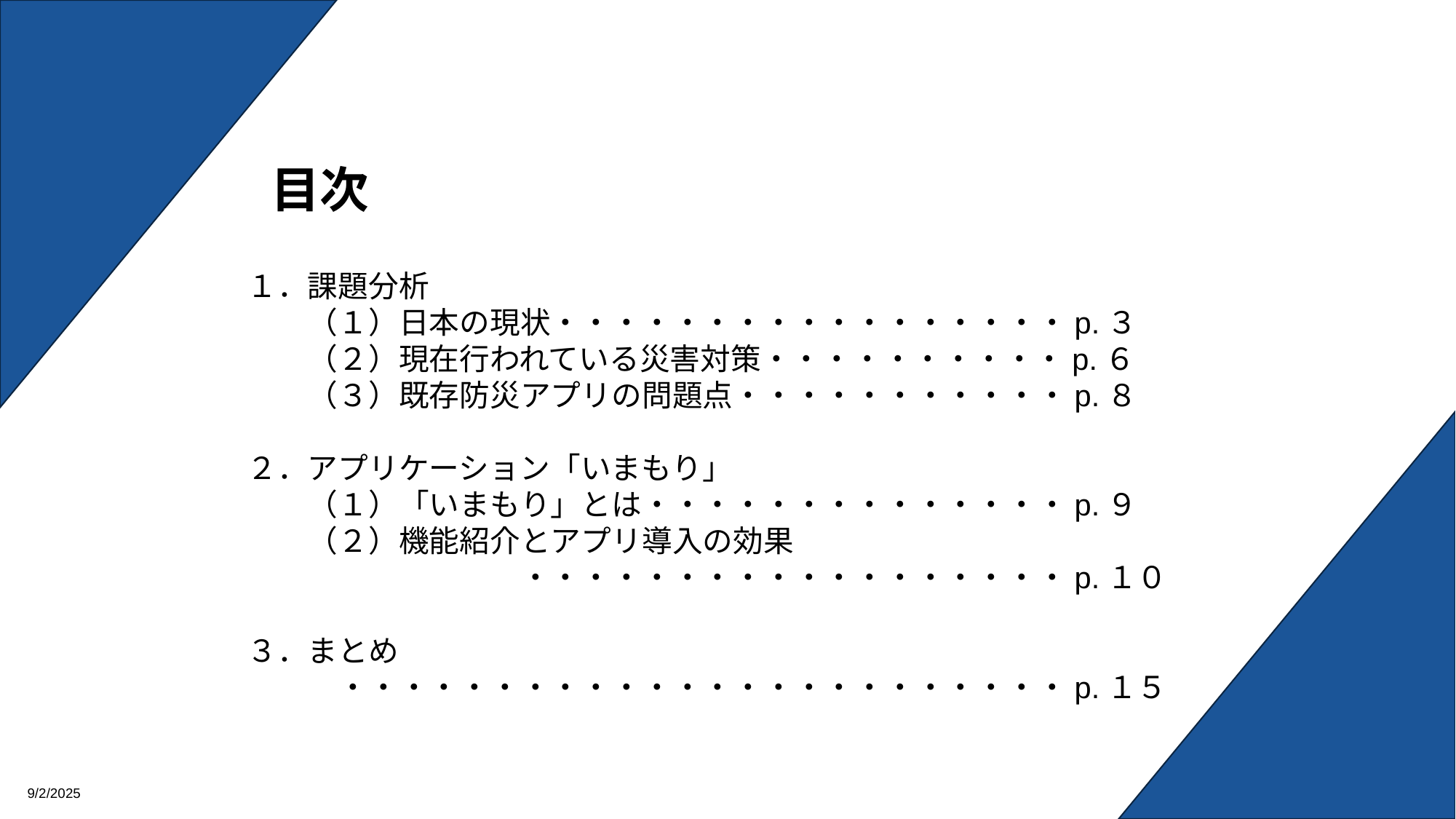

# 目次
１．課題分析
　　（１）日本の現状・・・・・・・・・・・・・・・・・p.３
　　（２）現在行われている災害対策・・・・・・・・・・p.６
　　（３）既存防災アプリの問題点・・・・・・・・・・・p.８

２．アプリケーション「いまもり」
　　（１）「いまもり」とは・・・・・・・・・・・・・・p.９
　　（２）機能紹介とアプリ導入の効果
　　　　　　　　　・・・・・・・・・・・・・・・・・・p.１０

３．まとめ
　　　・・・・・・・・・・・・・・・・・・・・・・・・p.１５

9/2/2025
2